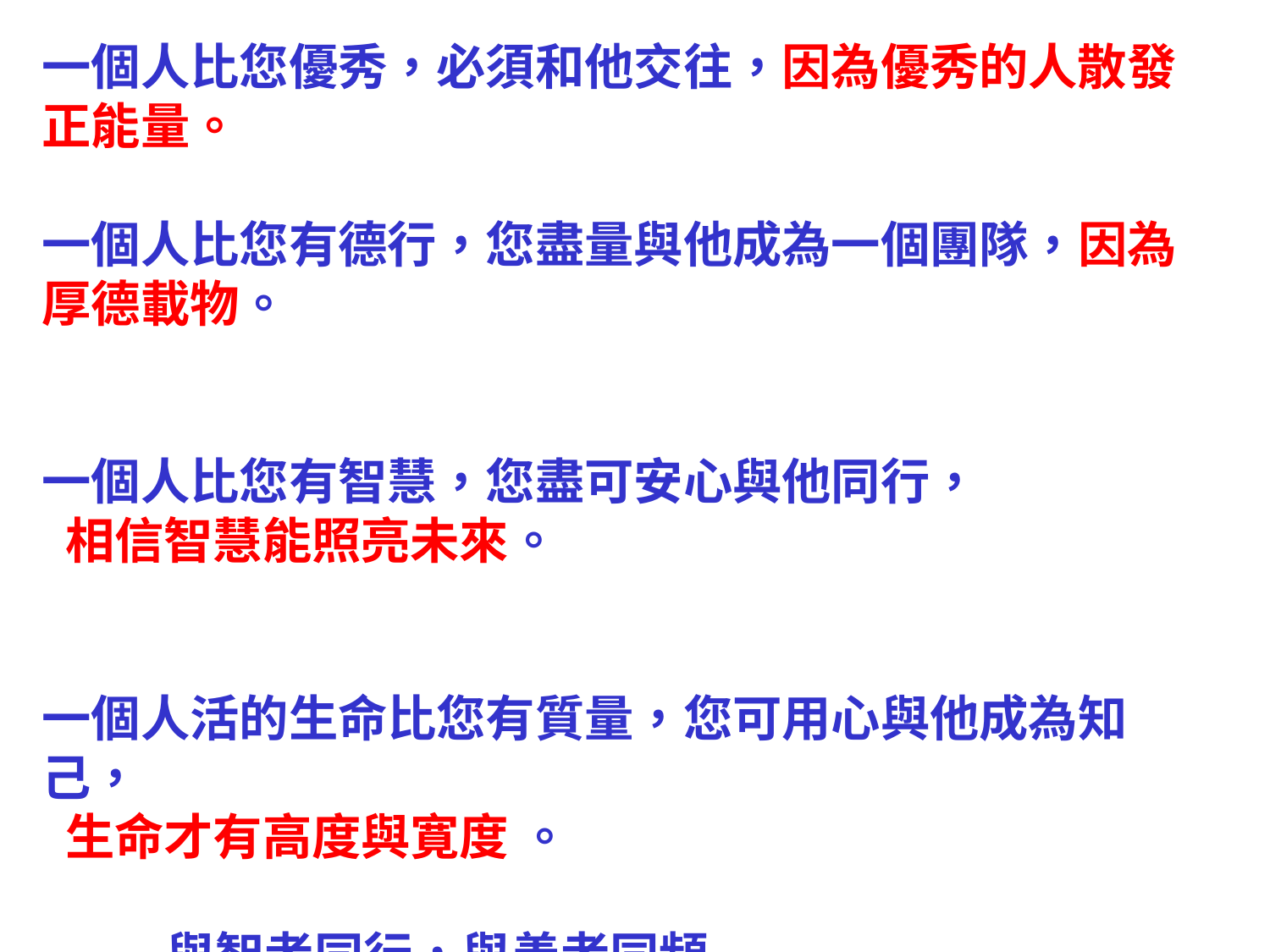

一個人比您優秀，必須和他交往，因為優秀的人散發正能量。

一個人比您有德行，您盡量與他成為一個團隊，因為厚德載物。

一個人比您有智慧，您盡可安心與他同行，
 相信智慧能照亮未來。

一個人活的生命比您有質量，您可用心與他成為知己，
 生命才有高度與寛度 。
          與智者同行，與善者同頻